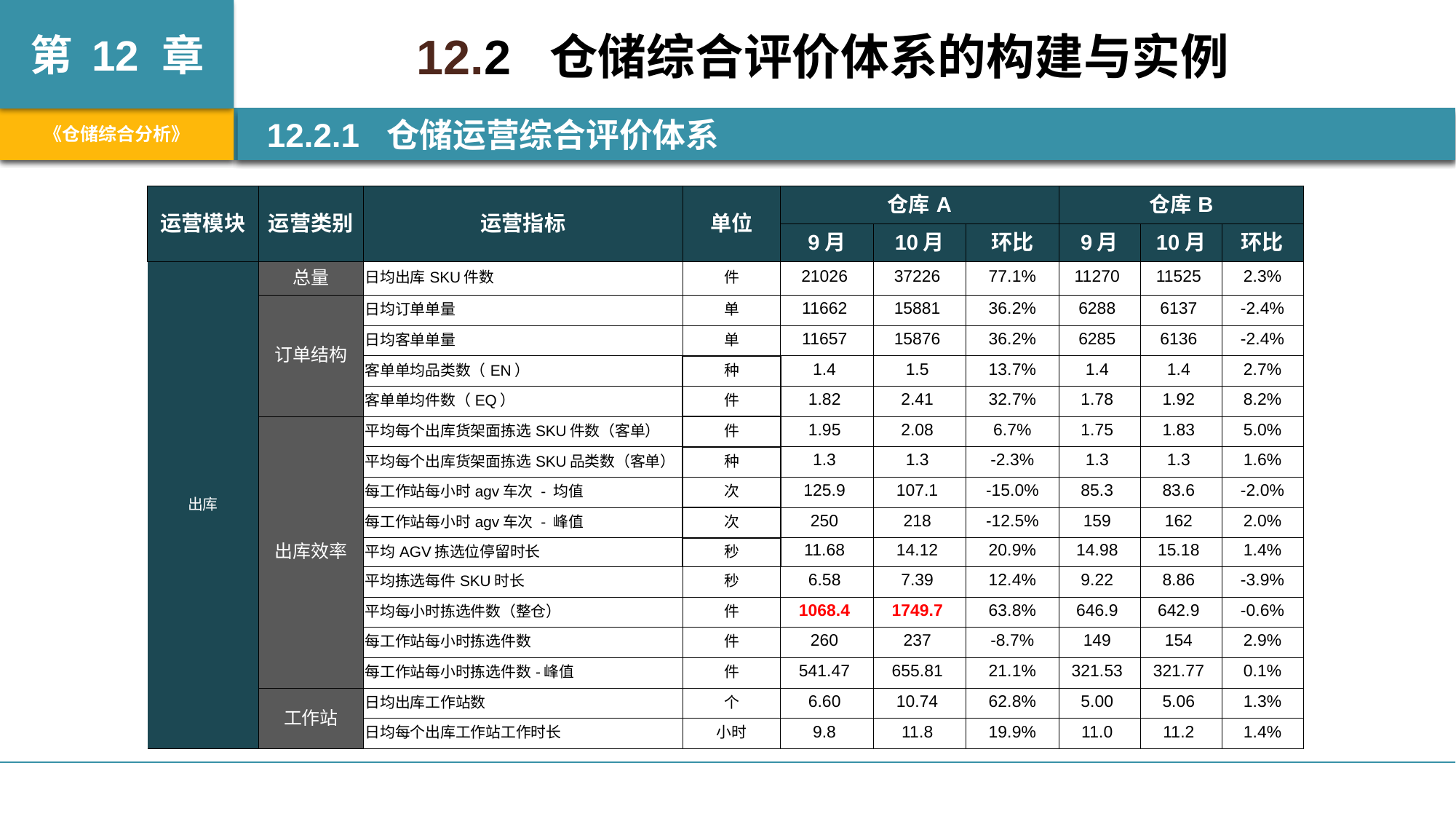

12.2  仓储综合评价体系的构建与实例
  12.2.1  仓储运营综合评价体系
| 运营模块 | 运营类别 | 运营指标 | 单位 | 仓库A |  |  | 仓库B |  |  |
| --- | --- | --- | --- | --- | --- | --- | --- | --- | --- |
|  |  |  |  | 9月 | 10月 | 环比 | 9月 | 10月 | 环比 |
| 出库 | 总量 | 日均出库SKU件数 | 件 | 21026 | 37226 | 77.1% | 11270 | 11525 | 2.3% |
|  | 订单结构 | 日均订单单量 | 单 | 11662 | 15881 | 36.2% | 6288 | 6137 | -2.4% |
|  |  | 日均客单单量 | 单 | 11657 | 15876 | 36.2% | 6285 | 6136 | -2.4% |
|  |  | 客单单均品类数（EN） | 种 | 1.4 | 1.5 | 13.7% | 1.4 | 1.4 | 2.7% |
|  |  | 客单单均件数（EQ） | 件 | 1.82 | 2.41 | 32.7% | 1.78 | 1.92 | 8.2% |
|  | 出库效率 | 平均每个出库货架面拣选SKU件数（客单） | 件 | 1.95 | 2.08 | 6.7% | 1.75 | 1.83 | 5.0% |
|  |  | 平均每个出库货架面拣选SKU品类数（客单） | 种 | 1.3 | 1.3 | -2.3% | 1.3 | 1.3 | 1.6% |
|  |  | 每工作站每小时agv车次 - 均值 | 次 | 125.9 | 107.1 | -15.0% | 85.3 | 83.6 | -2.0% |
|  |  | 每工作站每小时agv车次 - 峰值 | 次 | 250 | 218 | -12.5% | 159 | 162 | 2.0% |
|  |  | 平均AGV拣选位停留时长 | 秒 | 11.68 | 14.12 | 20.9% | 14.98 | 15.18 | 1.4% |
|  |  | 平均拣选每件SKU时长 | 秒 | 6.58 | 7.39 | 12.4% | 9.22 | 8.86 | -3.9% |
|  |  | 平均每小时拣选件数（整仓） | 件 | 1068.4 | 1749.7 | 63.8% | 646.9 | 642.9 | -0.6% |
|  |  | 每工作站每小时拣选件数 | 件 | 260 | 237 | -8.7% | 149 | 154 | 2.9% |
|  |  | 每工作站每小时拣选件数-峰值 | 件 | 541.47 | 655.81 | 21.1% | 321.53 | 321.77 | 0.1% |
|  | 工作站 | 日均出库工作站数 | 个 | 6.60 | 10.74 | 62.8% | 5.00 | 5.06 | 1.3% |
|  |  | 日均每个出库工作站工作时长 | 小时 | 9.8 | 11.8 | 19.9% | 11.0 | 11.2 | 1.4% |